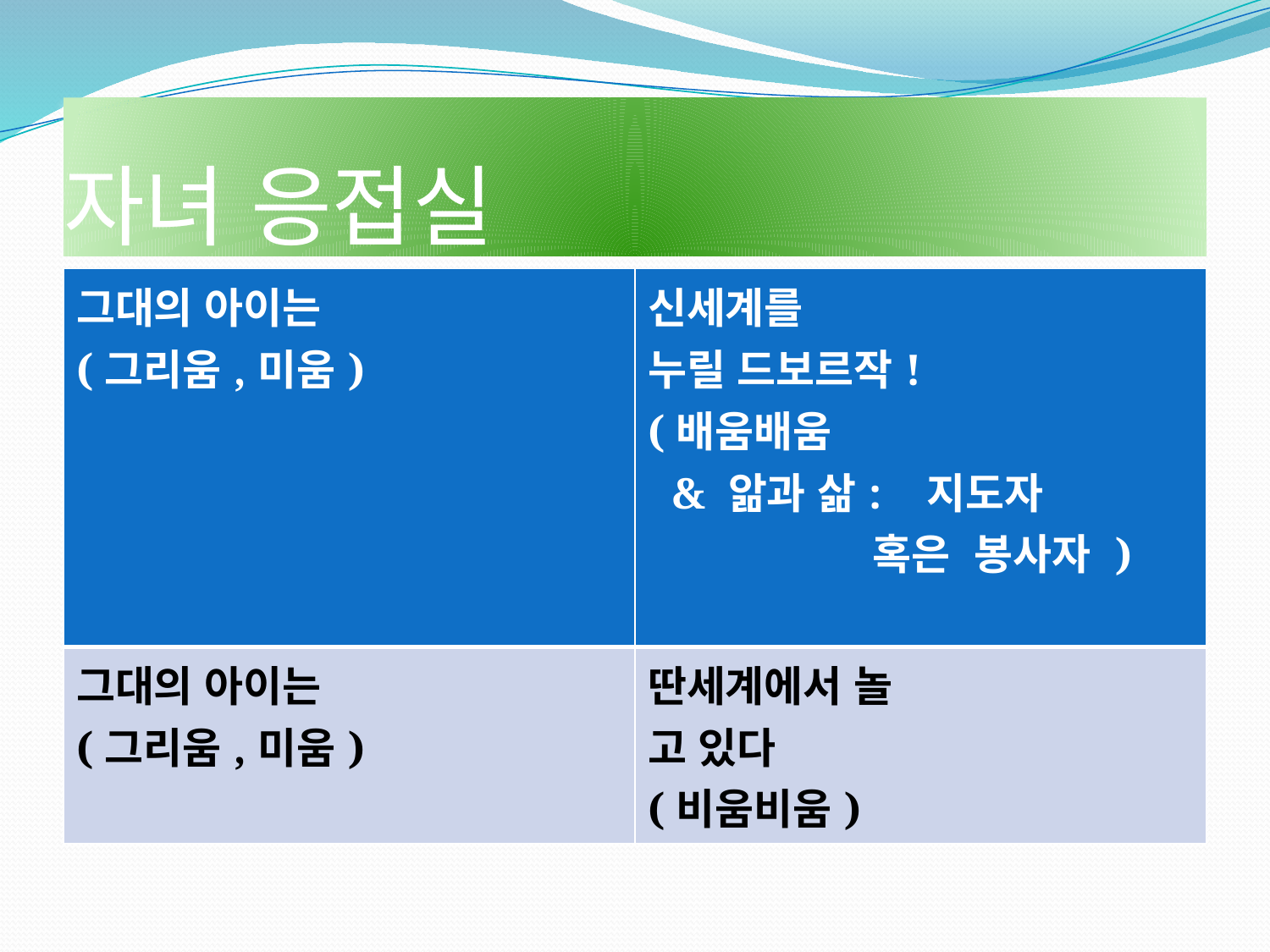

# 자녀 응접실
| 그대의 아이는 (그리움,미움) | 신세계를 누릴 드보르작! (배움배움  & 앎과 삶: 지도자   혹은  봉사자 ) |
| --- | --- |
| 그대의 아이는 (그리움,미움) | 딴세계에서 놀 고 있다 (비움비움) |